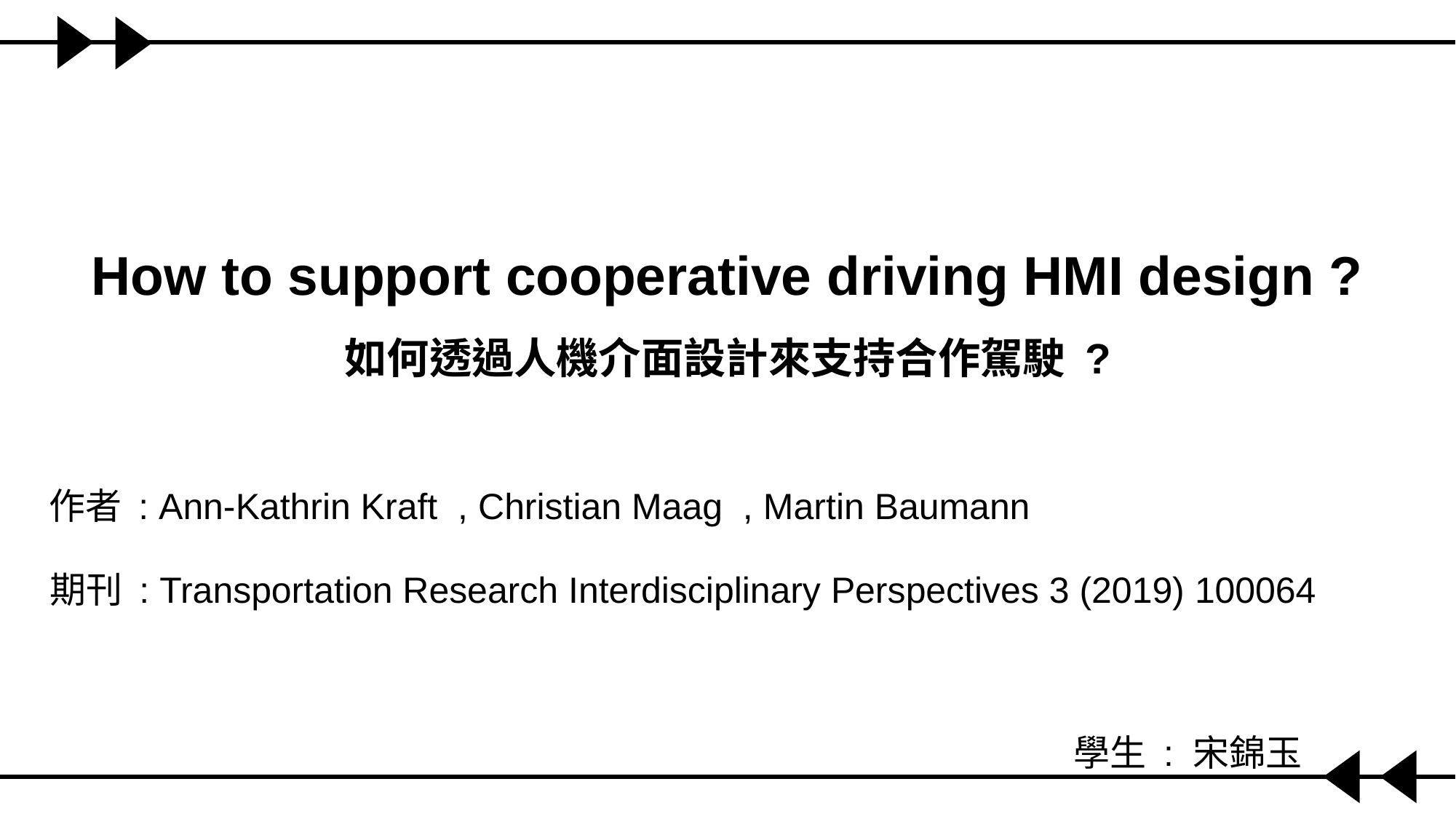

How to support cooperative driving HMI design ?
如何透過人機介面設計來支持合作駕駛 ?
作者 : Ann-Kathrin Kraft  , Christian Maag  , Martin Baumann
期刊 : Transportation Research Interdisciplinary Perspectives 3 (2019) 100064
學生 : 宋錦玉

1